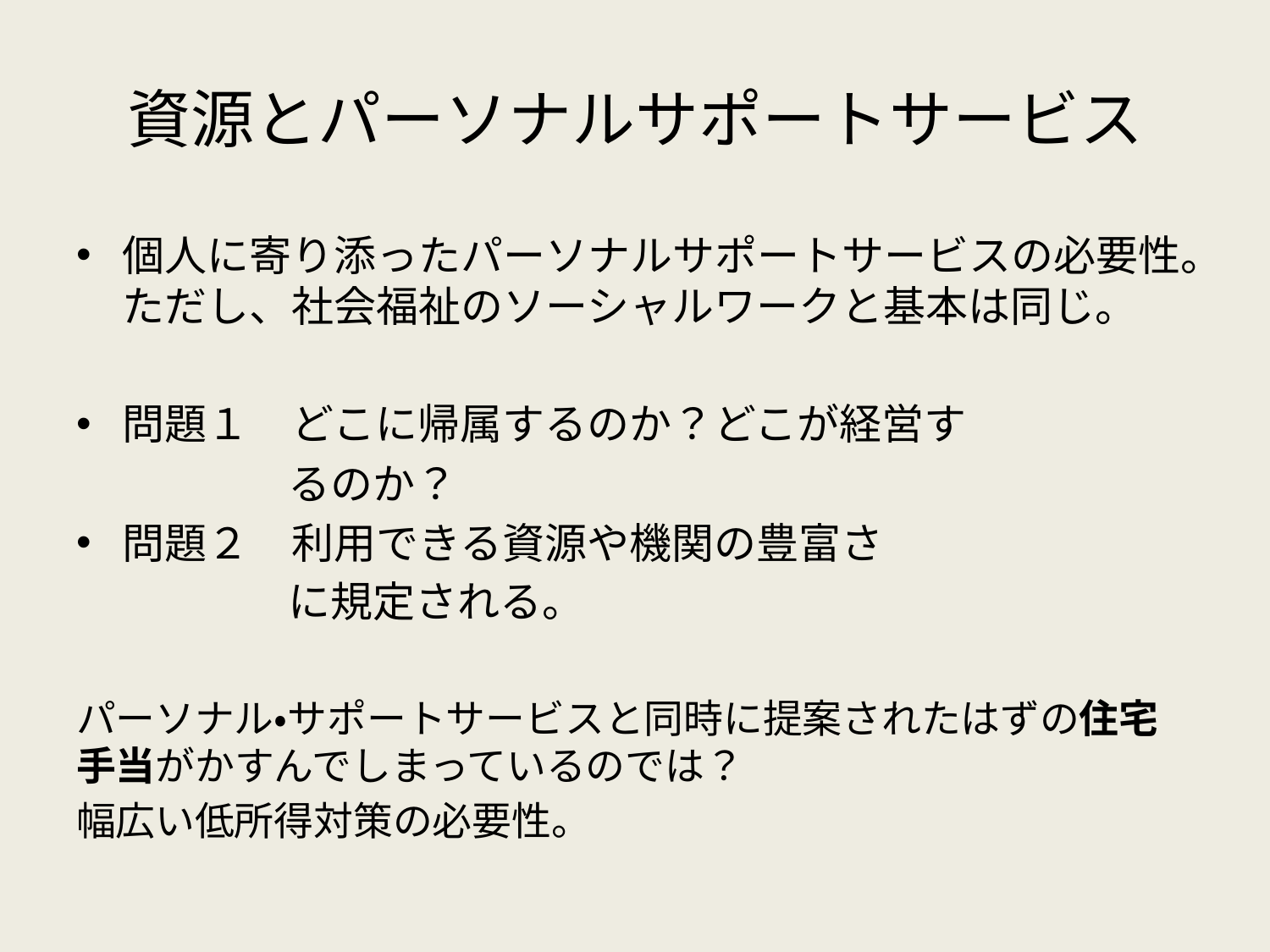

# 資源とパーソナルサポートサービス
個人に寄り添ったパーソナルサポートサービスの必要性。ただし、社会福祉のソーシャルワークと基本は同じ。

問題１　どこに帰属するのか？どこが経営す
　　　　　るのか？
問題２　利用できる資源や機関の豊富さ
　　　　　に規定される。

パーソナル・サポートサービスと同時に提案されたはずの住宅手当がかすんでしまっているのでは？
幅広い低所得対策の必要性。